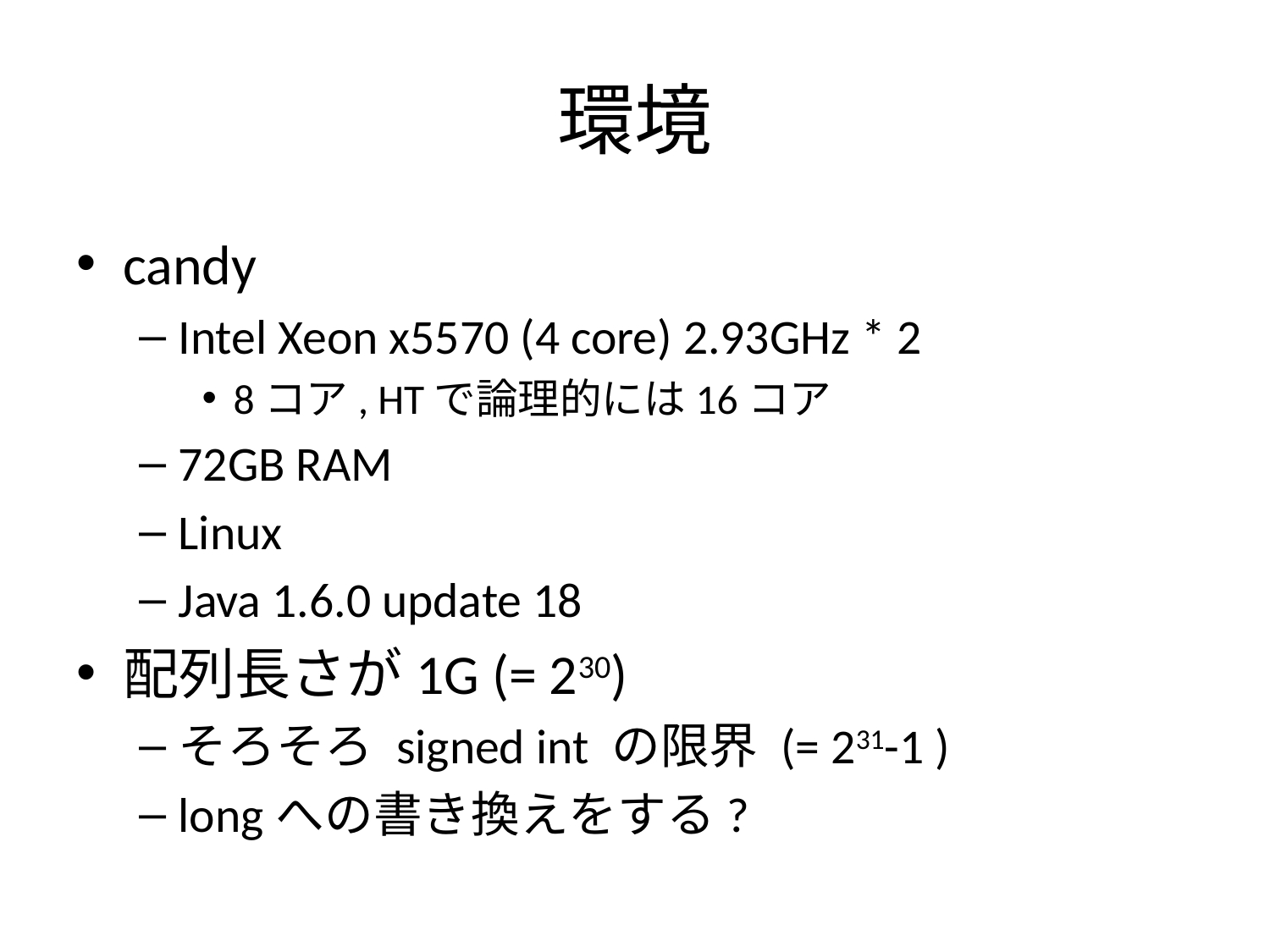

# 環境
candy
Intel Xeon x5570 (4 core) 2.93GHz * 2
8コア, HTで論理的には16コア
72GB RAM
Linux
Java 1.6.0 update 18
配列長さが1G (= 230)
そろそろ signed int の限界 (= 231-1 )
longへの書き換えをする?